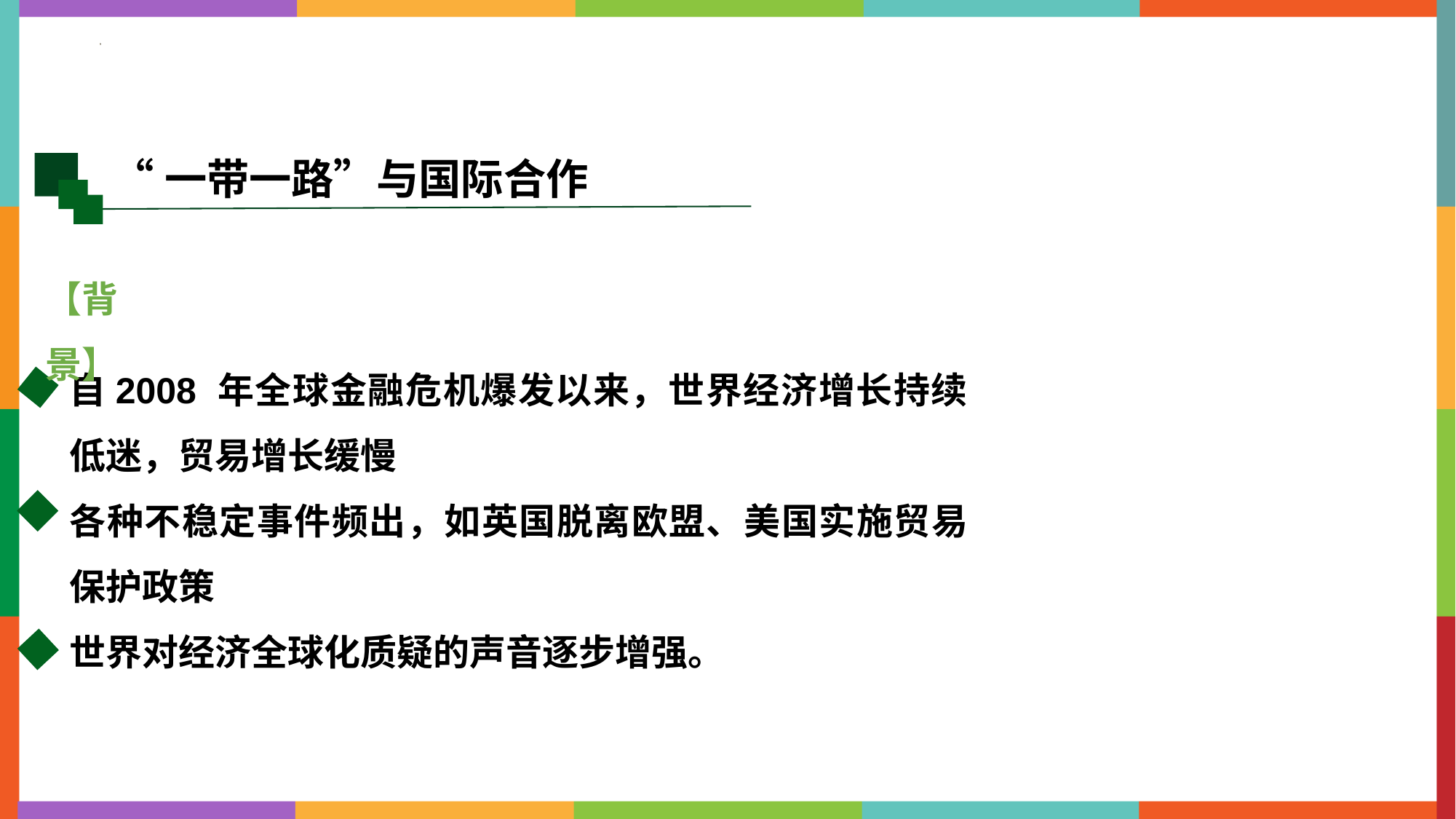

“一带一路”与国际合作

【背      景】
自2008 年全球金融危机爆发以来，世界经济增长持续低迷，贸易增长缓慢
各种不稳定事件频出，如英国脱离欧盟、美国实施贸易保护政策
世界对经济全球化质疑的声音逐步增强。